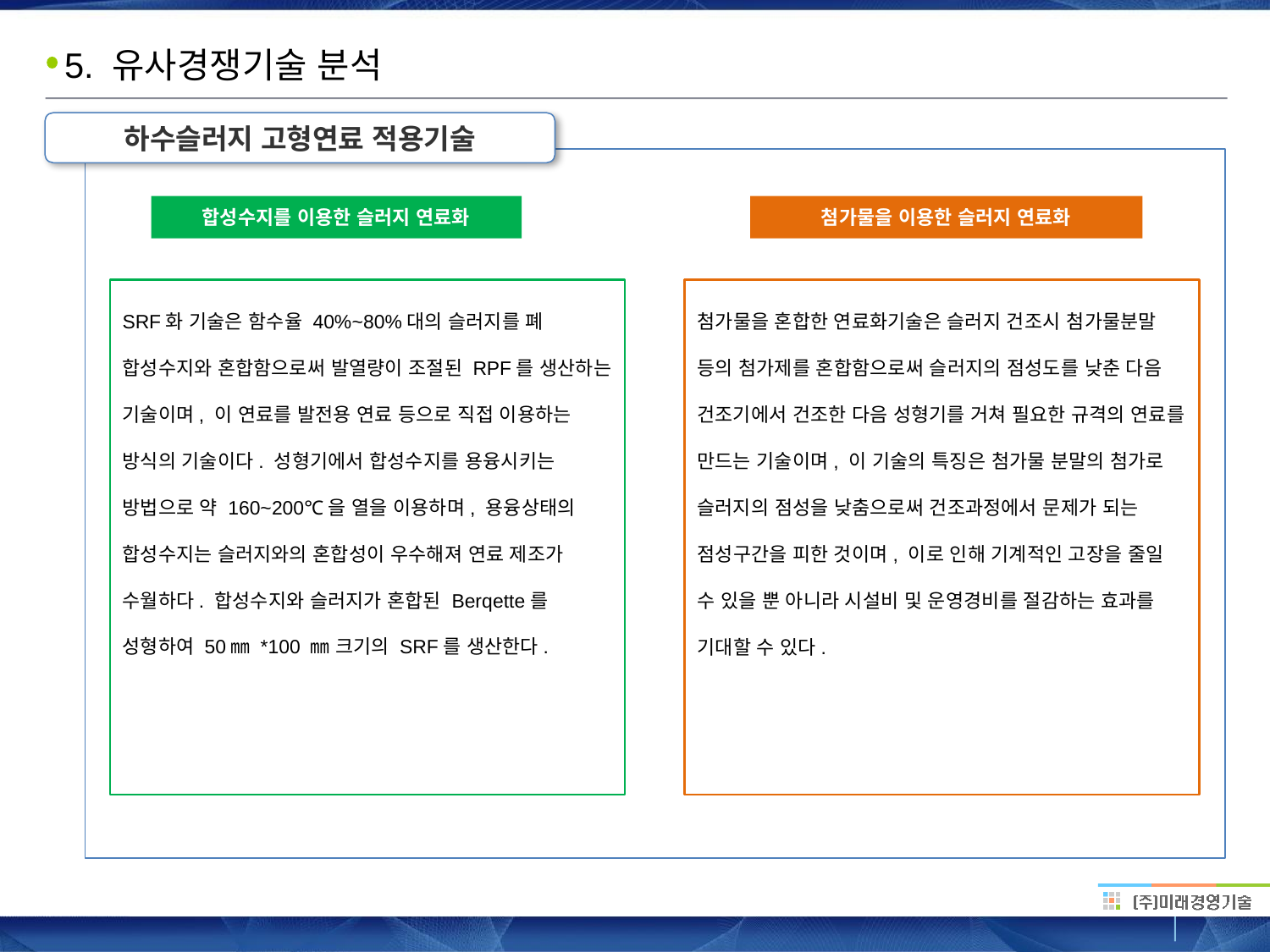

# 5. 유사경쟁기술 분석
하수슬러지 고형연료 적용기술

첨가물을 이용한 슬러지 연료화
합성수지를 이용한 슬러지 연료화
SRF화 기술은 함수율 40%~80%대의 슬러지를 폐 합성수지와 혼합함으로써 발열량이 조절된 RPF를 생산하는 기술이며, 이 연료를 발전용 연료 등으로 직접 이용하는 방식의 기술이다. 성형기에서 합성수지를 용융시키는 방법으로 약 160~200℃을 열을 이용하며, 용융상태의 합성수지는 슬러지와의 혼합성이 우수해져 연료 제조가 수월하다. 합성수지와 슬러지가 혼합된 Berqette를 성형하여 50㎜ *100 ㎜ 크기의 SRF를 생산한다.

첨가물을 혼합한 연료화기술은 슬러지 건조시 첨가물분말 등의 첨가제를 혼합함으로써 슬러지의 점성도를 낮춘 다음 건조기에서 건조한 다음 성형기를 거쳐 필요한 규격의 연료를 만드는 기술이며, 이 기술의 특징은 첨가물 분말의 첨가로 슬러지의 점성을 낮춤으로써 건조과정에서 문제가 되는 점성구간을 피한 것이며, 이로 인해 기계적인 고장을 줄일 수 있을 뿐 아니라 시설비 및 운영경비를 절감하는 효과를 기대할 수 있다.